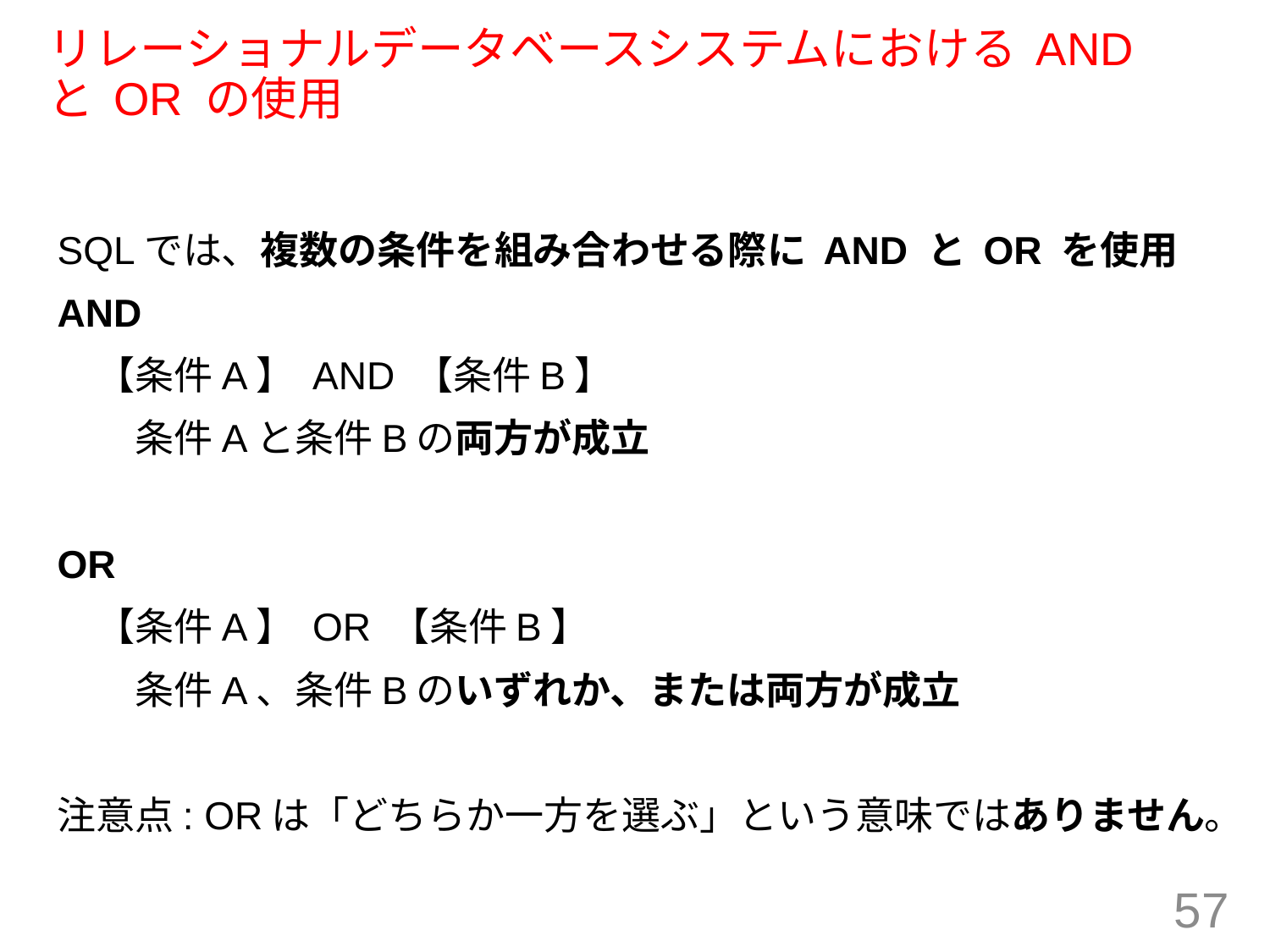

# リレーショナルデータベースシステムにおける AND と OR の使用
SQLでは、複数の条件を組み合わせる際に AND と OR を使用
AND
　【条件A】 AND 【条件B】
　　条件Aと条件Bの両方が成立

OR
　【条件A】 OR 【条件B】
　　条件A、条件Bのいずれか、または両方が成立

注意点: ORは「どちらか一方を選ぶ」という意味ではありません。
57